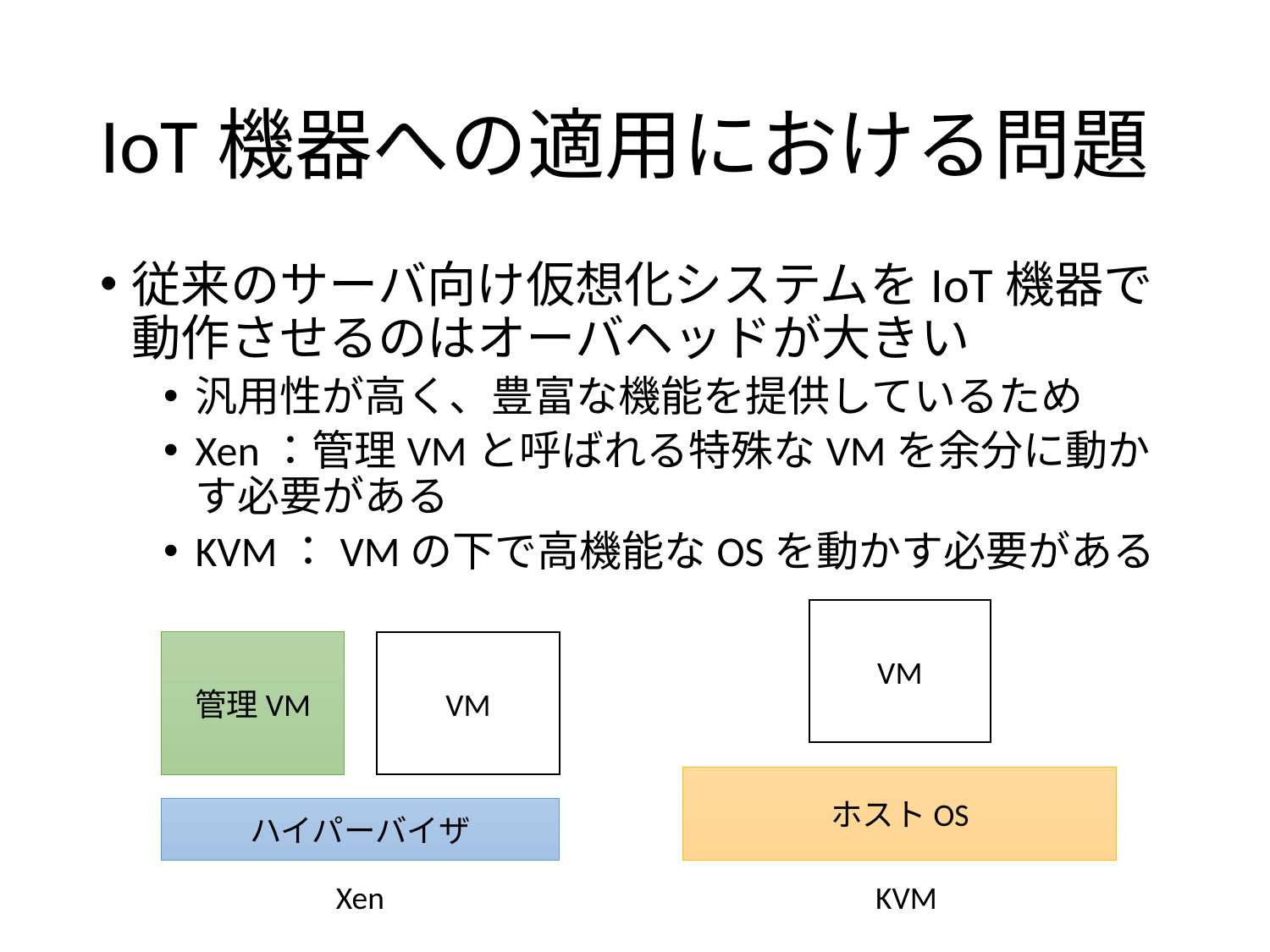

# IoT機器への適用における問題
従来のサーバ向け仮想化システムをIoT機器で動作させるのはオーバヘッドが大きい
汎用性が高く、豊富な機能を提供しているため
Xen：管理VMと呼ばれる特殊なVMを余分に動かす必要がある
KVM：VMの下で高機能なOSを動かす必要がある
VM
管理VM
VM
ホストOS
ハイパーバイザ
Xen
KVM